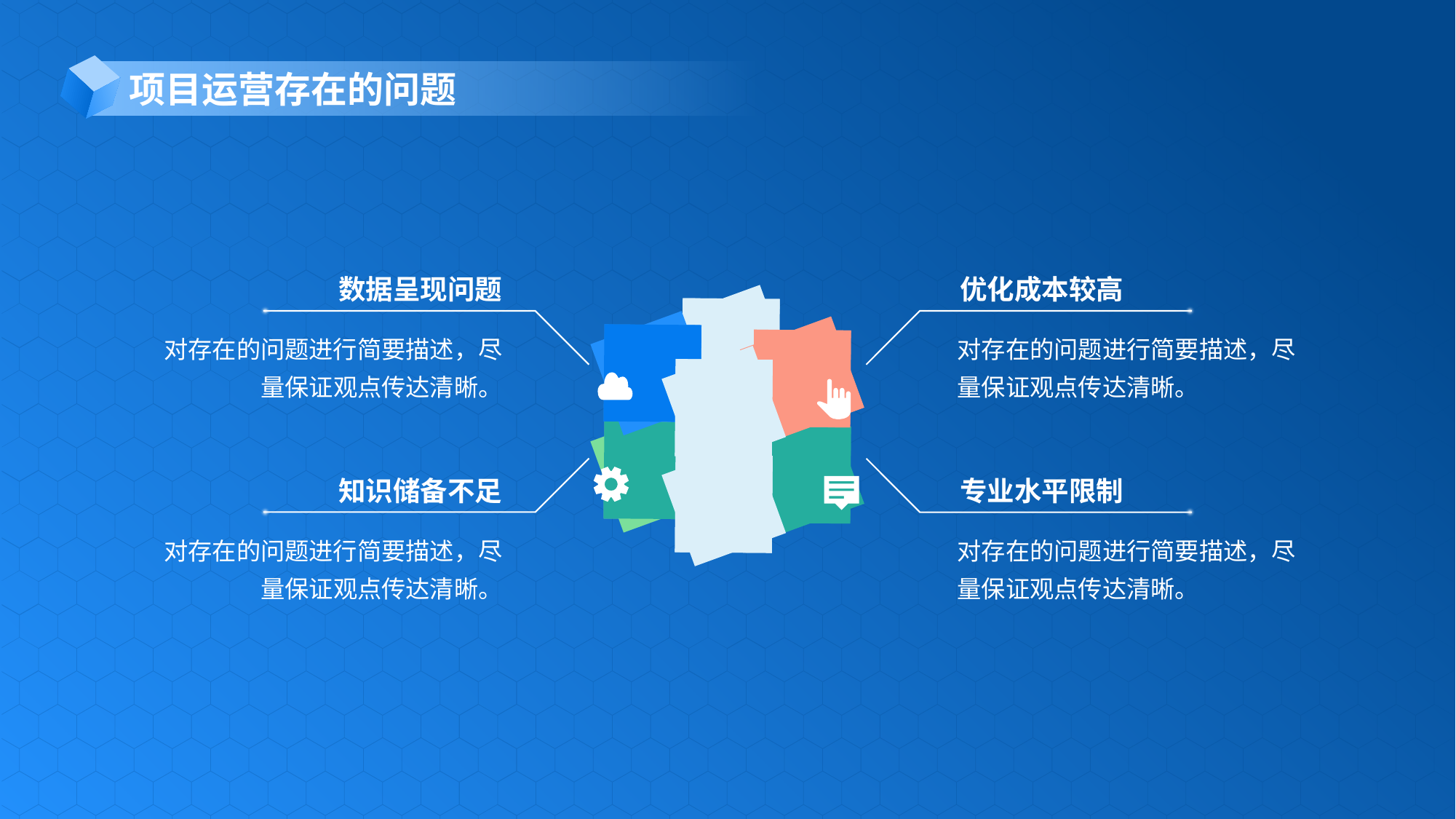

项目运营存在的问题

数据呈现问题
优化成本较高

对存在的问题进行简要描述，尽量保证观点传达清晰。
对存在的问题进行简要描述，尽量保证观点传达清晰。

知识储备不足
专业水平限制

对存在的问题进行简要描述，尽量保证观点传达清晰。
对存在的问题进行简要描述，尽量保证观点传达清晰。